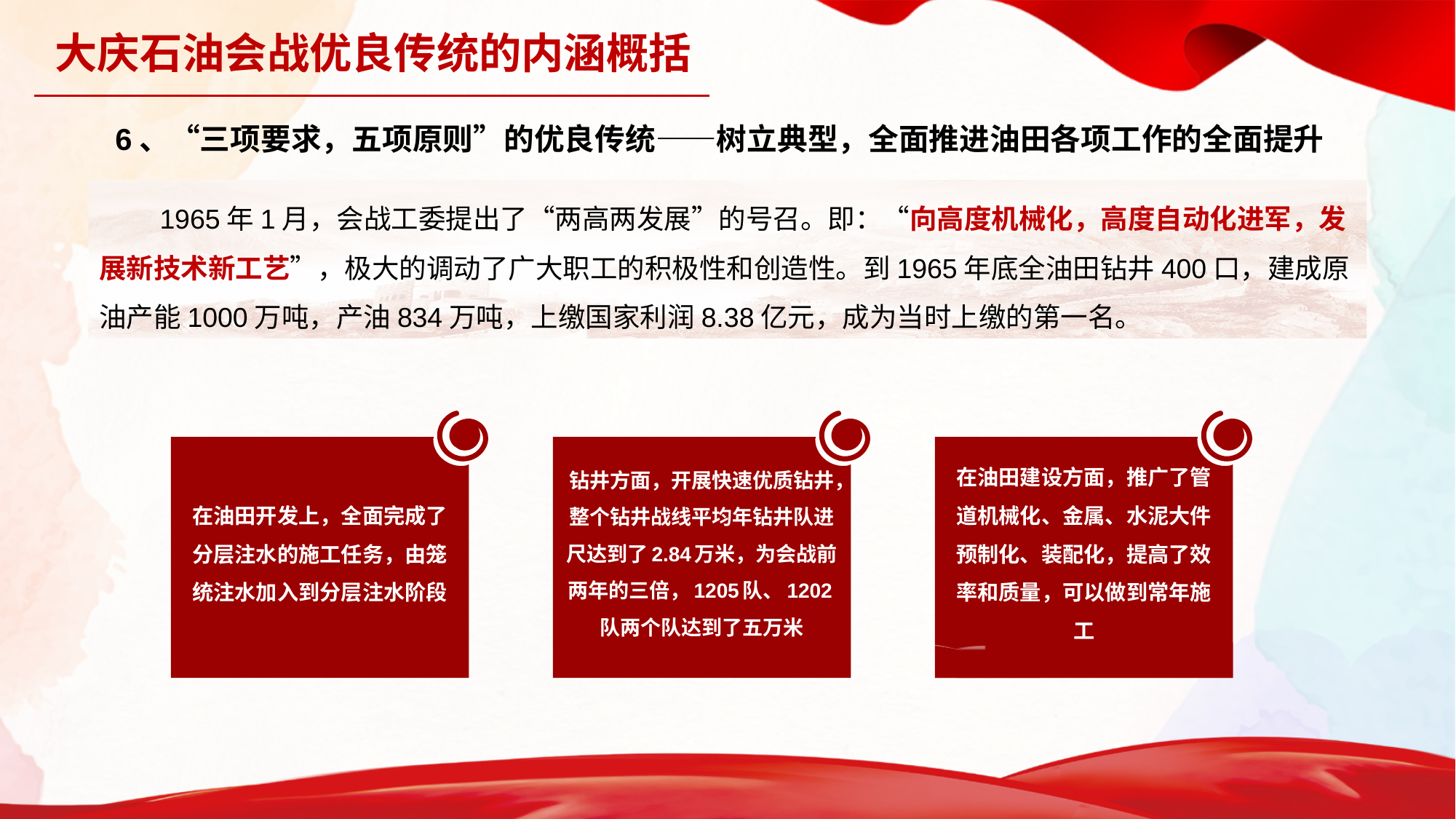

大庆石油会战优良传统的内涵概括
6、“三项要求，五项原则”的优良传统——树立典型，全面推进油田各项工作的全面提升
1965年1月，会战工委提出了“两高两发展”的号召。即：“向高度机械化，高度自动化进军，发展新技术新工艺”，极大的调动了广大职工的积极性和创造性。到1965年底全油田钻井400口，建成原油产能1000万吨，产油834万吨，上缴国家利润8.38亿元，成为当时上缴的第一名。

在油田开发上，全面完成了分层注水的施工任务，由笼统注水加入到分层注水阶段

钻井方面，开展快速优质钻井，整个钻井战线平均年钻井队进尺达到了2.84万米，为会战前两年的三倍，1205队、1202队两个队达到了五万米

在油田建设方面，推广了管道机械化、金属、水泥大件预制化、装配化，提高了效率和质量，可以做到常年施工